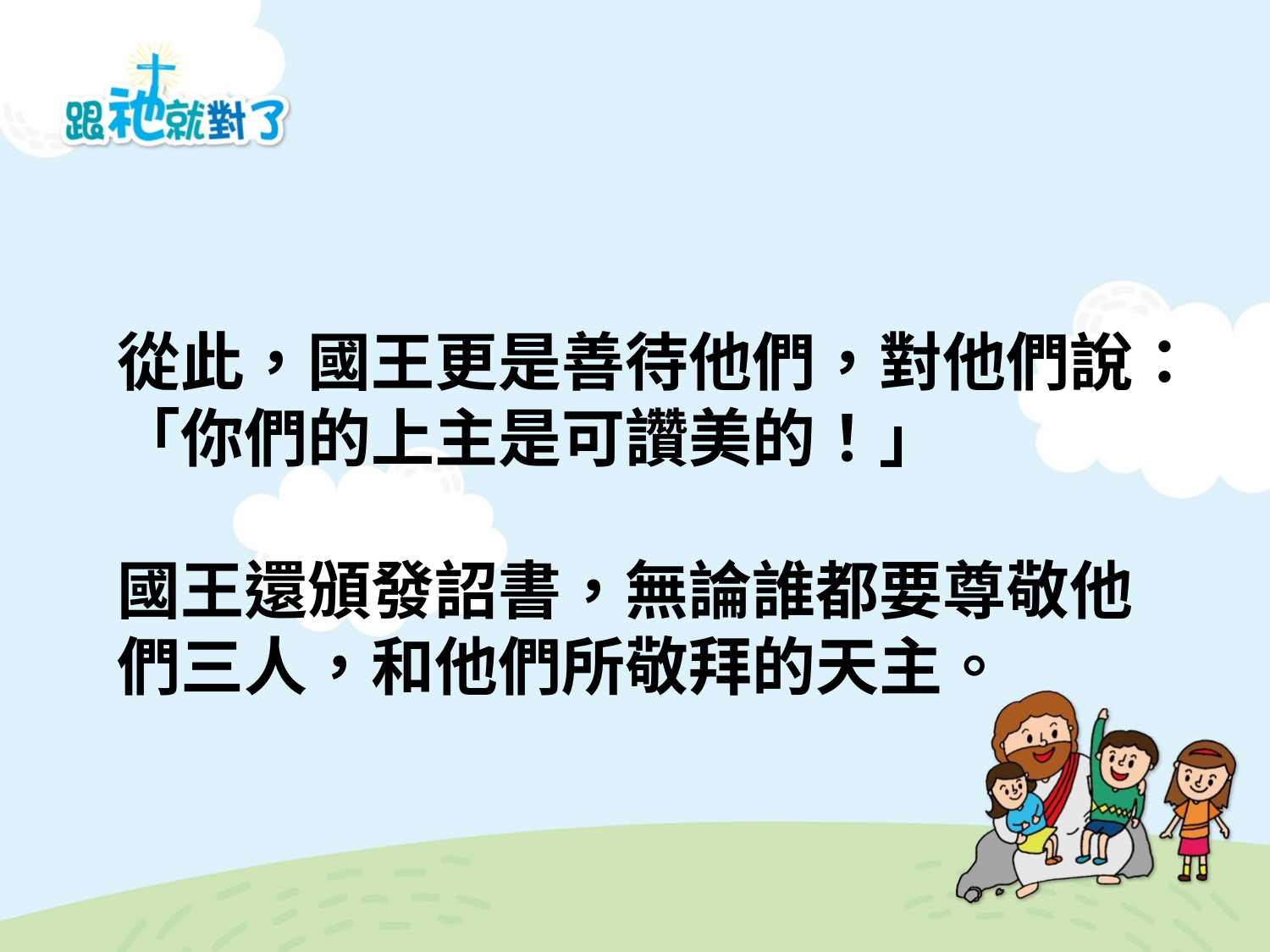

從此，國王更是善待他們，對他們說：「你們的上主是可讚美的！」

國王還頒發詔書，無論誰都要尊敬他們三人，和他們所敬拜的天主。